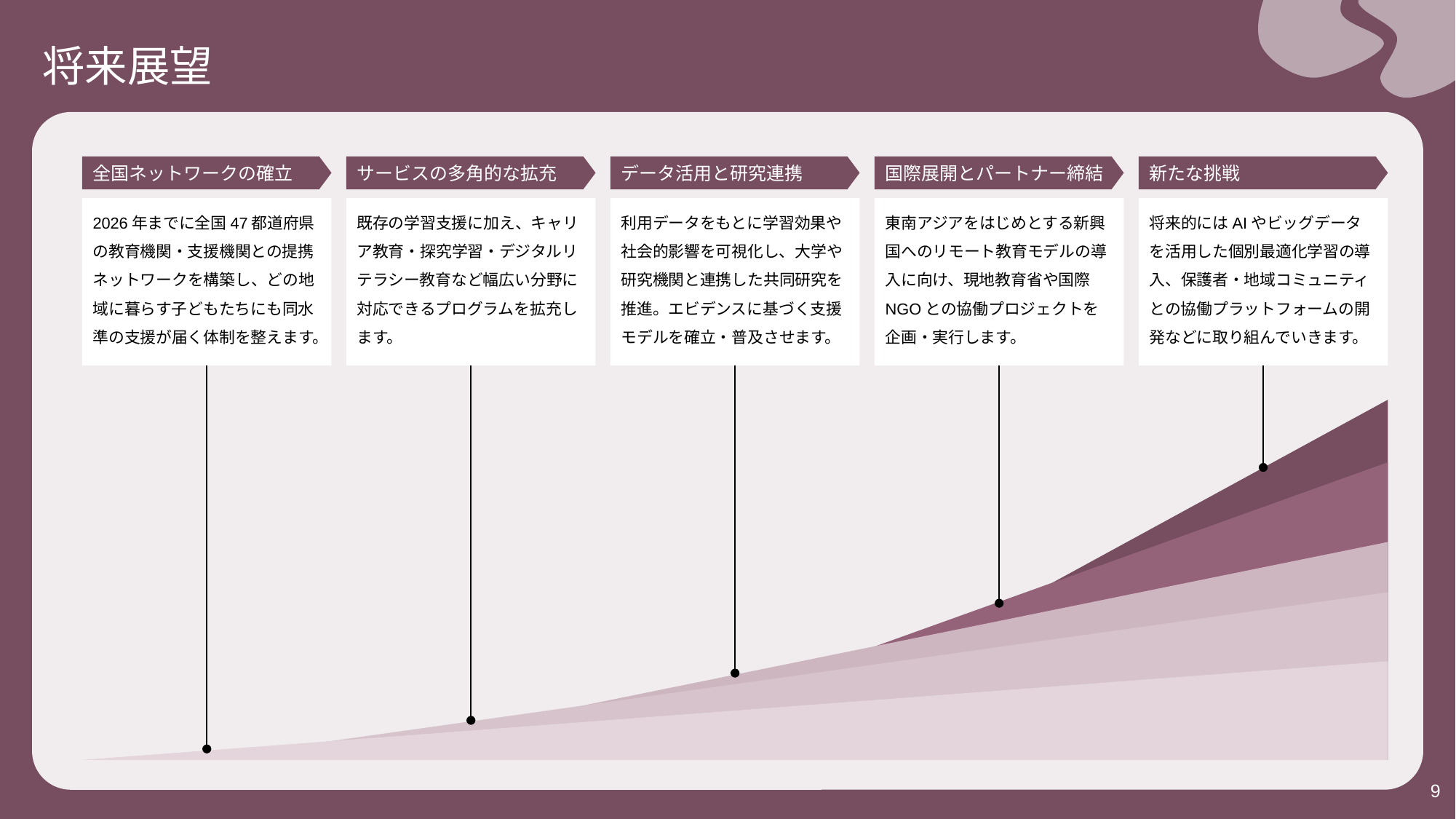

将来展望

全国ネットワークの確立
サービスの多角的な拡充
データ活用と研究連携
国際展開とパートナー締結
新たな挑戦
2026年までに全国47都道府県の教育機関・支援機関との提携ネットワークを構築し、どの地域に暮らす子どもたちにも同水準の支援が届く体制を整えます。
既存の学習支援に加え、キャリア教育・探究学習・デジタルリテラシー教育など幅広い分野に対応できるプログラムを拡充します。
利用データをもとに学習効果や社会的影響を可視化し、大学や研究機関と連携した共同研究を推進。エビデンスに基づく支援モデルを確立・普及させます。
東南アジアをはじめとする新興国へのリモート教育モデルの導入に向け、現地教育省や国際NGOとの協働プロジェクトを企画・実行します。
将来的にはAIやビッグデータを活用した個別最適化学習の導入、保護者・地域コミュニティとの協働プラットフォームの開発などに取り組んでいきます。

9